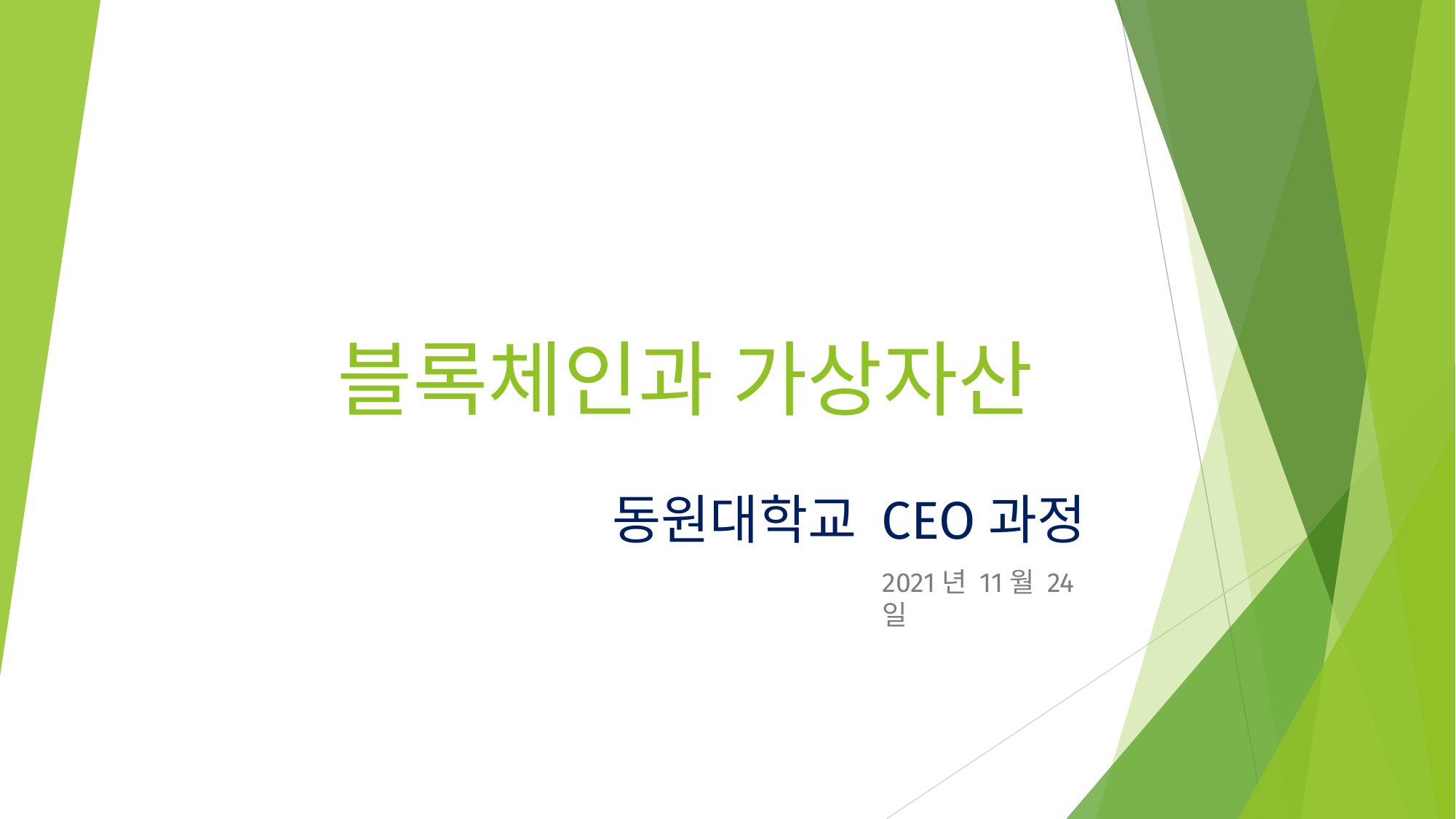

# 블록체인과 가상자산
동원대학교 CEO과정
2021년 11월 24일